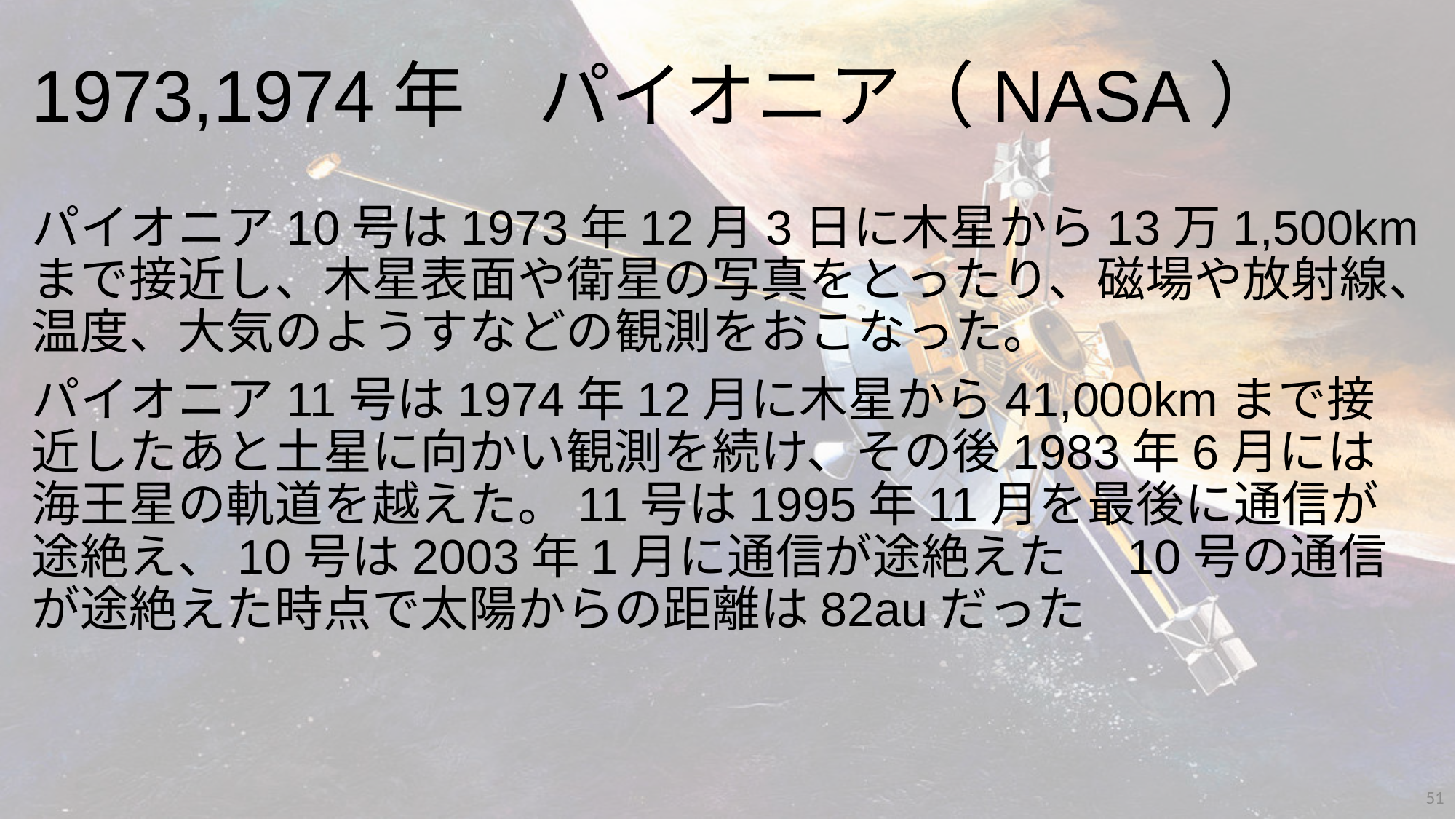

# 1973,1974年　パイオニア（NASA）
パイオニア10号は1973年12月3日に木星から13万1,500kmまで接近し、木星表面や衛星の写真をとったり、磁場や放射線、温度、大気のようすなどの観測をおこなった。
パイオニア11号は1974年12月に木星から41,000kmまで接近したあと土星に向かい観測を続け、その後1983年6月には海王星の軌道を越えた。11号は1995年11月を最後に通信が途絶え、10号は2003年1月に通信が途絶えた　10号の通信が途絶えた時点で太陽からの距離は82auだった
51